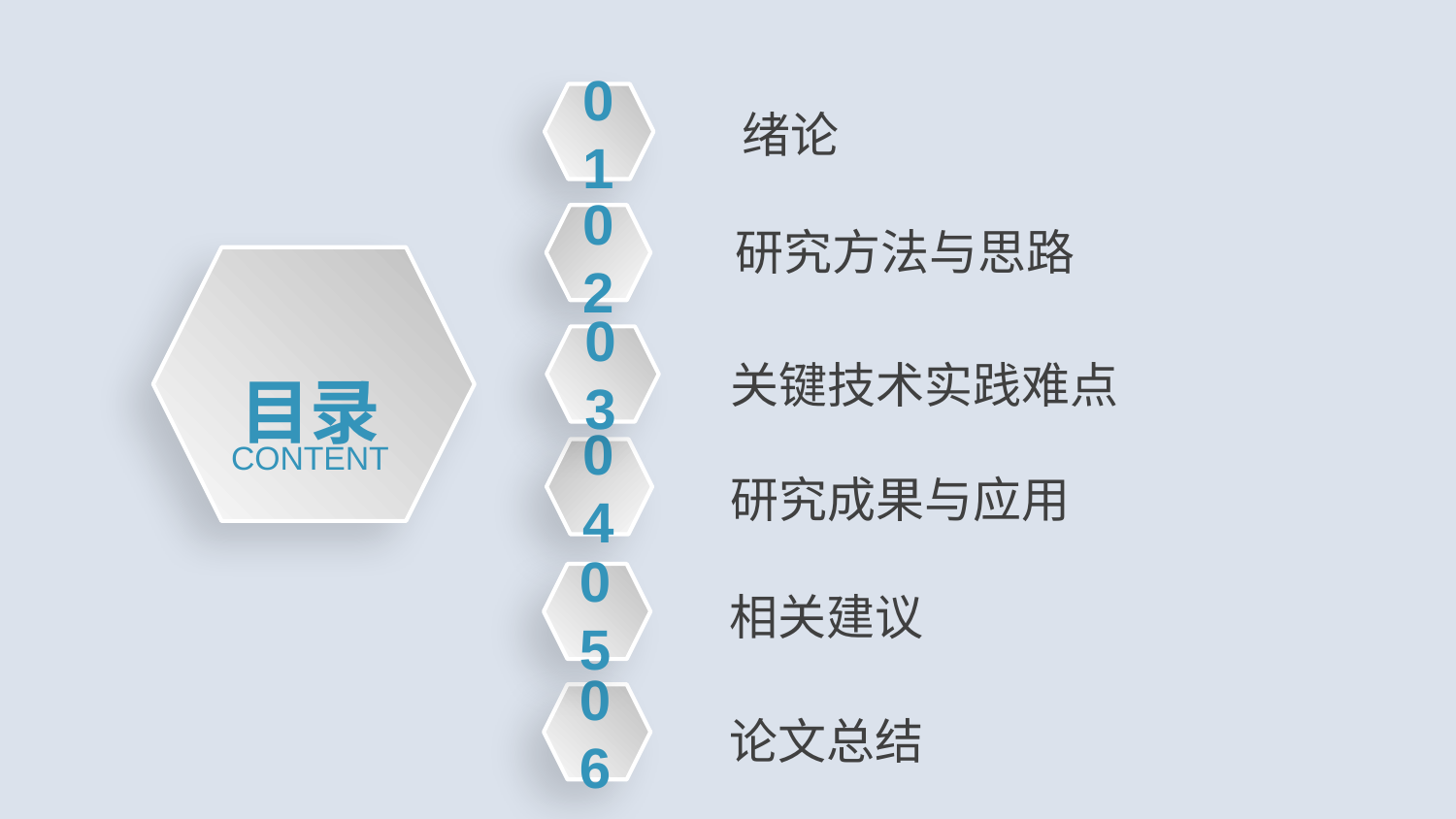

01

绪论
02

研究方法与思路

目录
CONTENT
03

关键技术实践难点
04

研究成果与应用
05

相关建议
06

论文总结